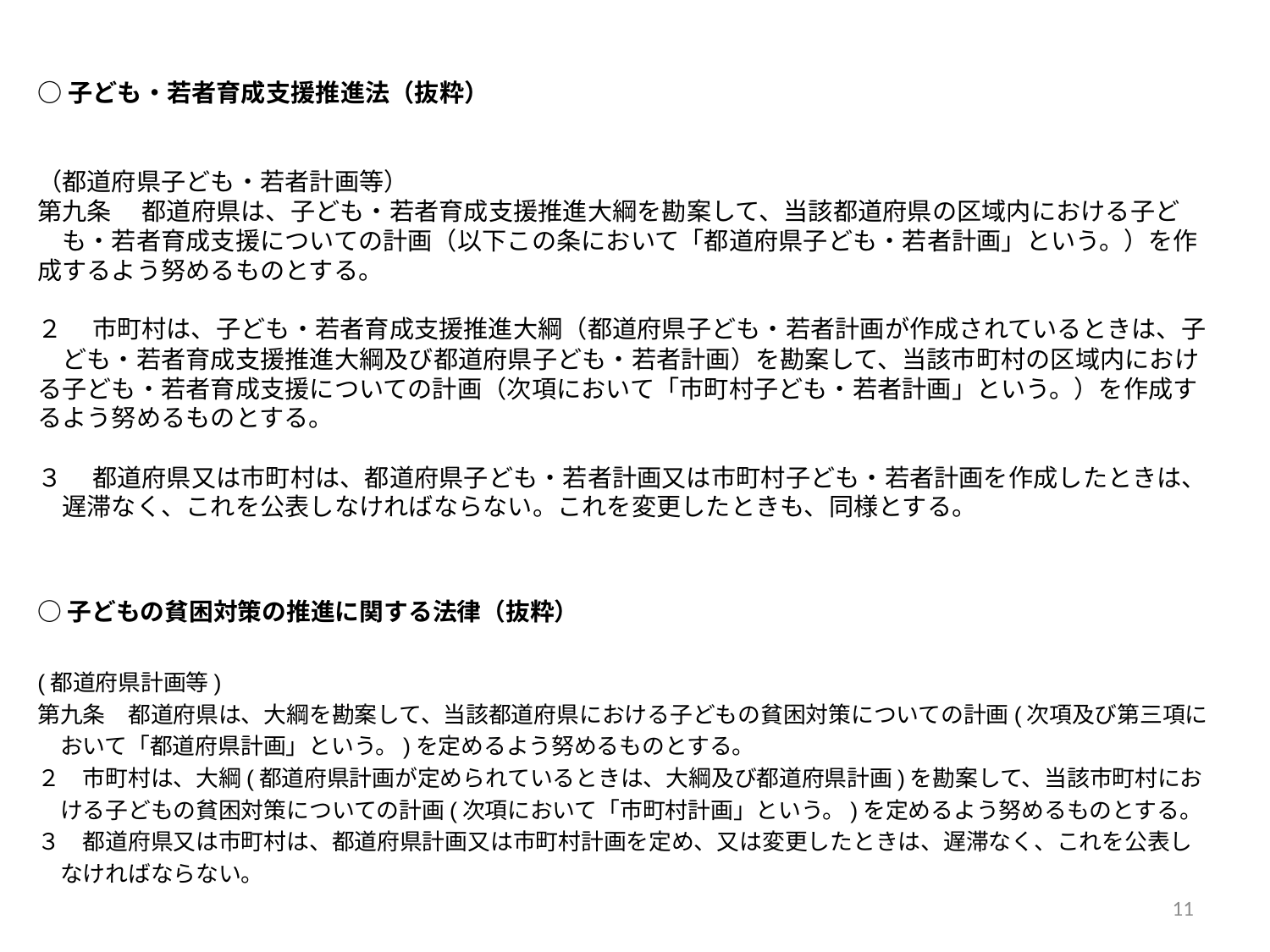

○子ども・若者育成支援推進法（抜粋）

（都道府県子ども・若者計画等）
第九条 　都道府県は、子ども・若者育成支援推進大綱を勘案して、当該都道府県の区域内における子ど
　も・若者育成支援についての計画（以下この条において「都道府県子ども・若者計画」という。）を作成するよう努めるものとする。

２ 　市町村は、子ども・若者育成支援推進大綱（都道府県子ども・若者計画が作成されているときは、子
　ども・若者育成支援推進大綱及び都道府県子ども・若者計画）を勘案して、当該市町村の区域内における子ども・若者育成支援についての計画（次項において「市町村子ども・若者計画」という。）を作成するよう努めるものとする。

３ 　都道府県又は市町村は、都道府県子ども・若者計画又は市町村子ども・若者計画を作成したときは、
　遅滞なく、これを公表しなければならない。これを変更したときも、同様とする。

○子どもの貧困対策の推進に関する法律（抜粋）

(都道府県計画等)
第九条　都道府県は、大綱を勘案して、当該都道府県における子どもの貧困対策についての計画(次項及び第三項に
　おいて「都道府県計画」という。)を定めるよう努めるものとする。
２　市町村は、大綱(都道府県計画が定められているときは、大綱及び都道府県計画)を勘案して、当該市町村にお
　ける子どもの貧困対策についての計画(次項において「市町村計画」という。)を定めるよう努めるものとする。
３　都道府県又は市町村は、都道府県計画又は市町村計画を定め、又は変更したときは、遅滞なく、これを公表し
　なければならない。
11